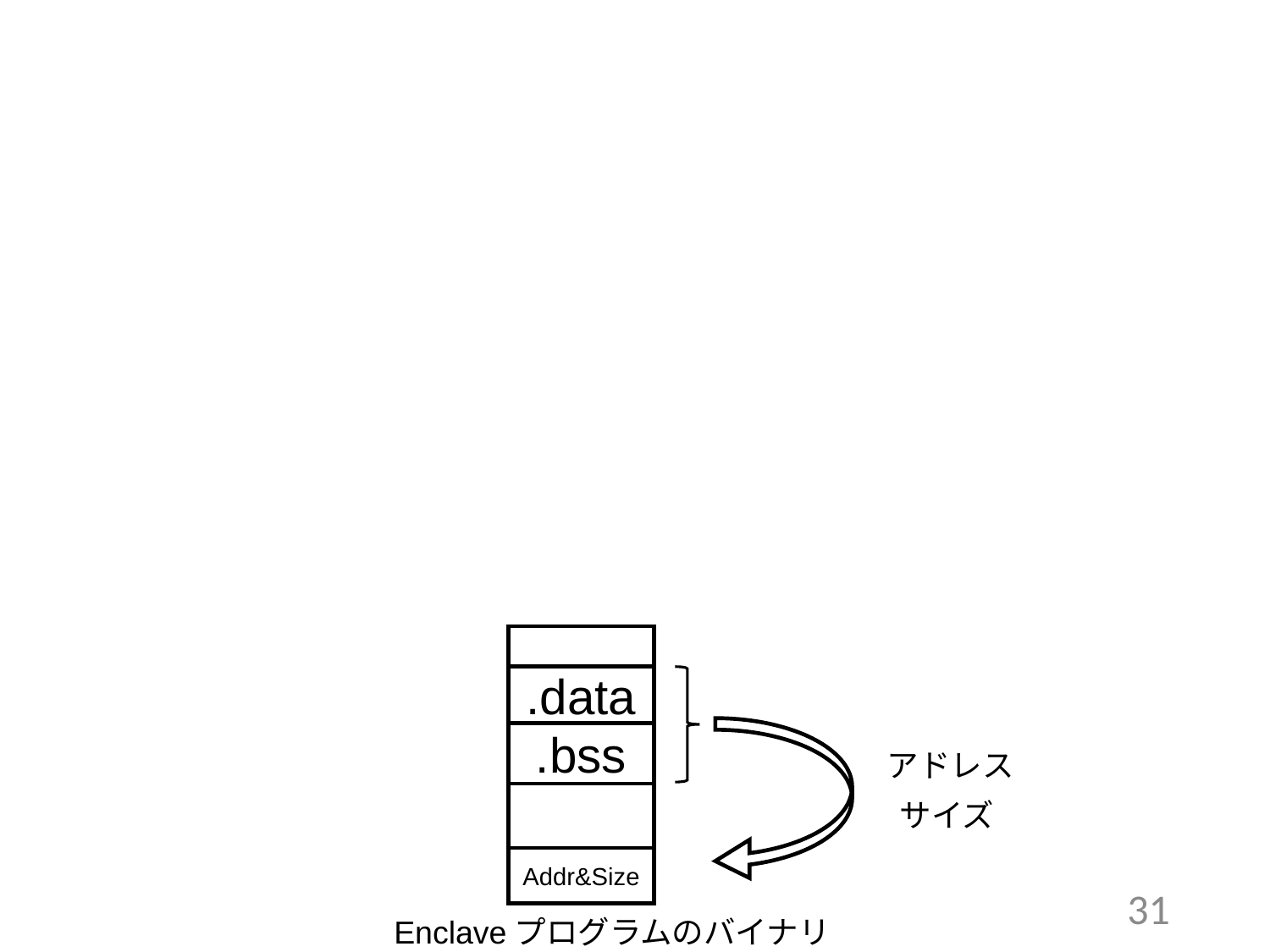

.data

.bss
アドレス
サイズ
Addr&Size
31
Enclaveプログラムのバイナリ